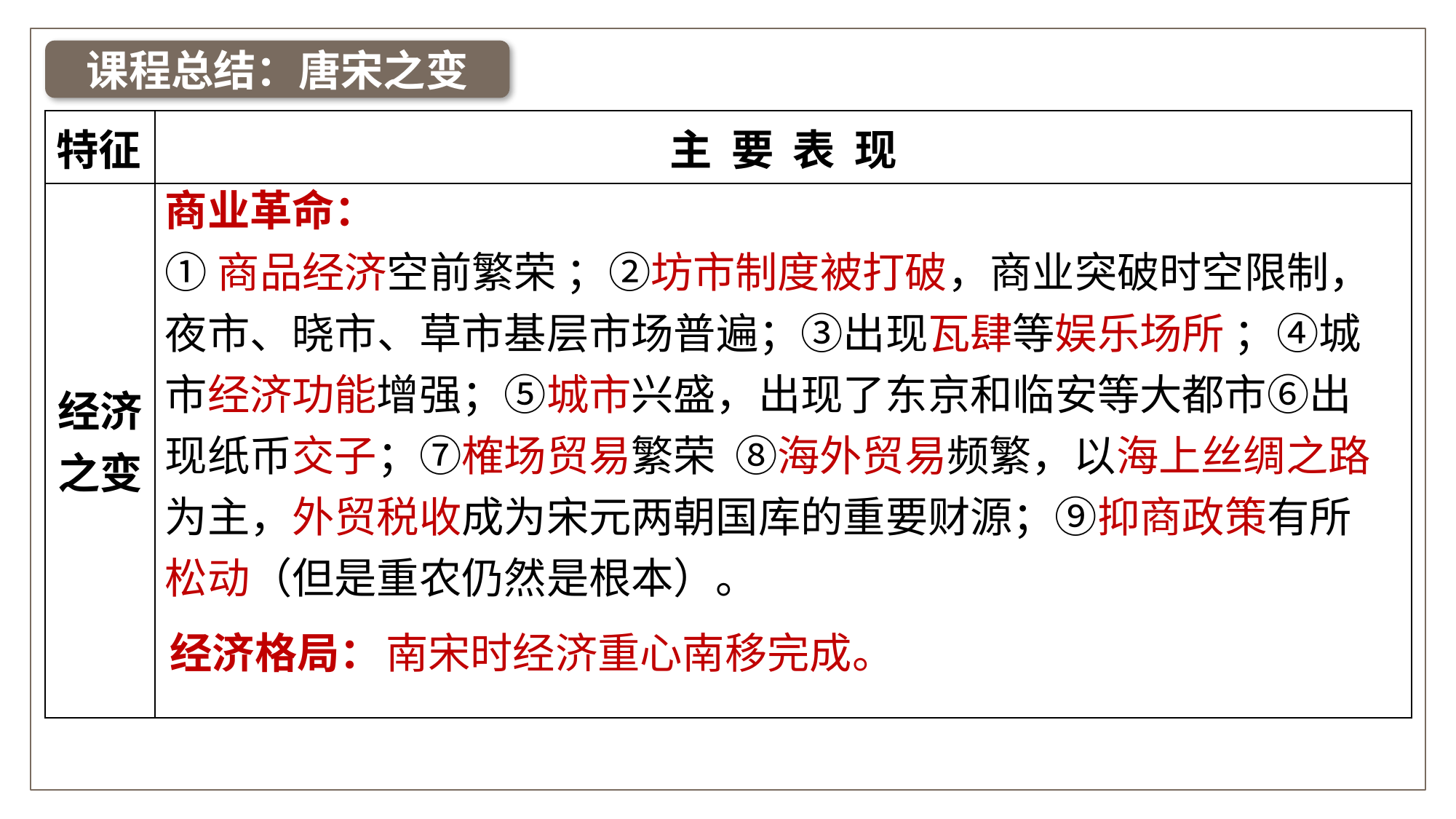

课程总结：唐宋之变
| 特征 | 主 要 表 现 |
| --- | --- |
| 经济之变 |  |
商业革命：
①商品经济空前繁荣 ；②坊市制度被打破，商业突破时空限制，夜市、晓市、草市基层市场普遍；③出现瓦肆等娱乐场所 ；④城市经济功能增强；⑤城市兴盛，出现了东京和临安等大都市⑥出现纸币交子；⑦榷场贸易繁荣  ⑧海外贸易频繁，以海上丝绸之路为主，外贸税收成为宋元两朝国库的重要财源；⑨抑商政策有所松动（但是重农仍然是根本）。
经济格局：
南宋时经济重心南移完成。